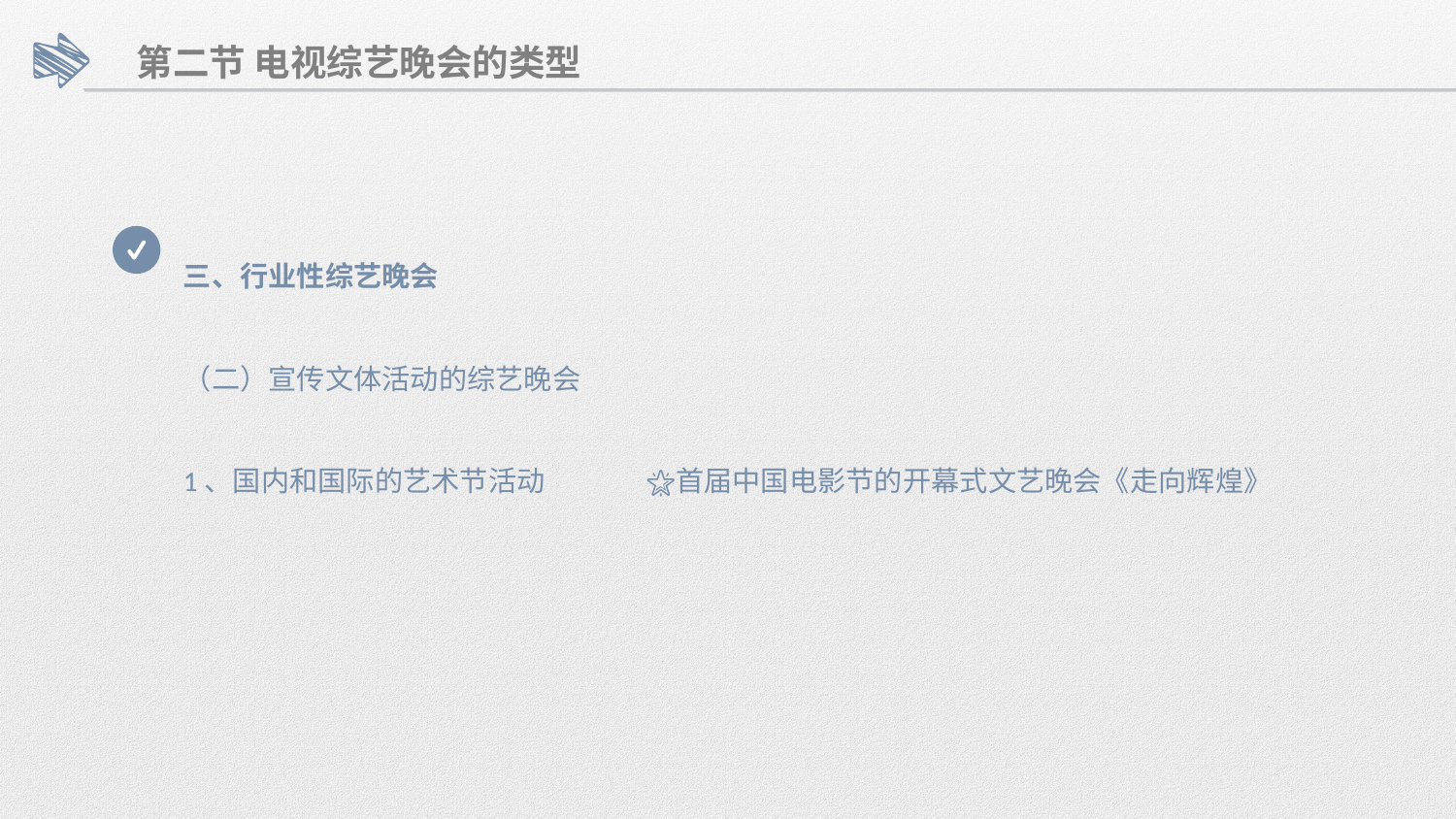

第二节 电视综艺晚会的类型
三、行业性综艺晚会

（二）宣传文体活动的综艺晚会

1、国内和国际的艺术节活动                🌟首届中国电影节的开幕式文艺晚会《走向辉煌》